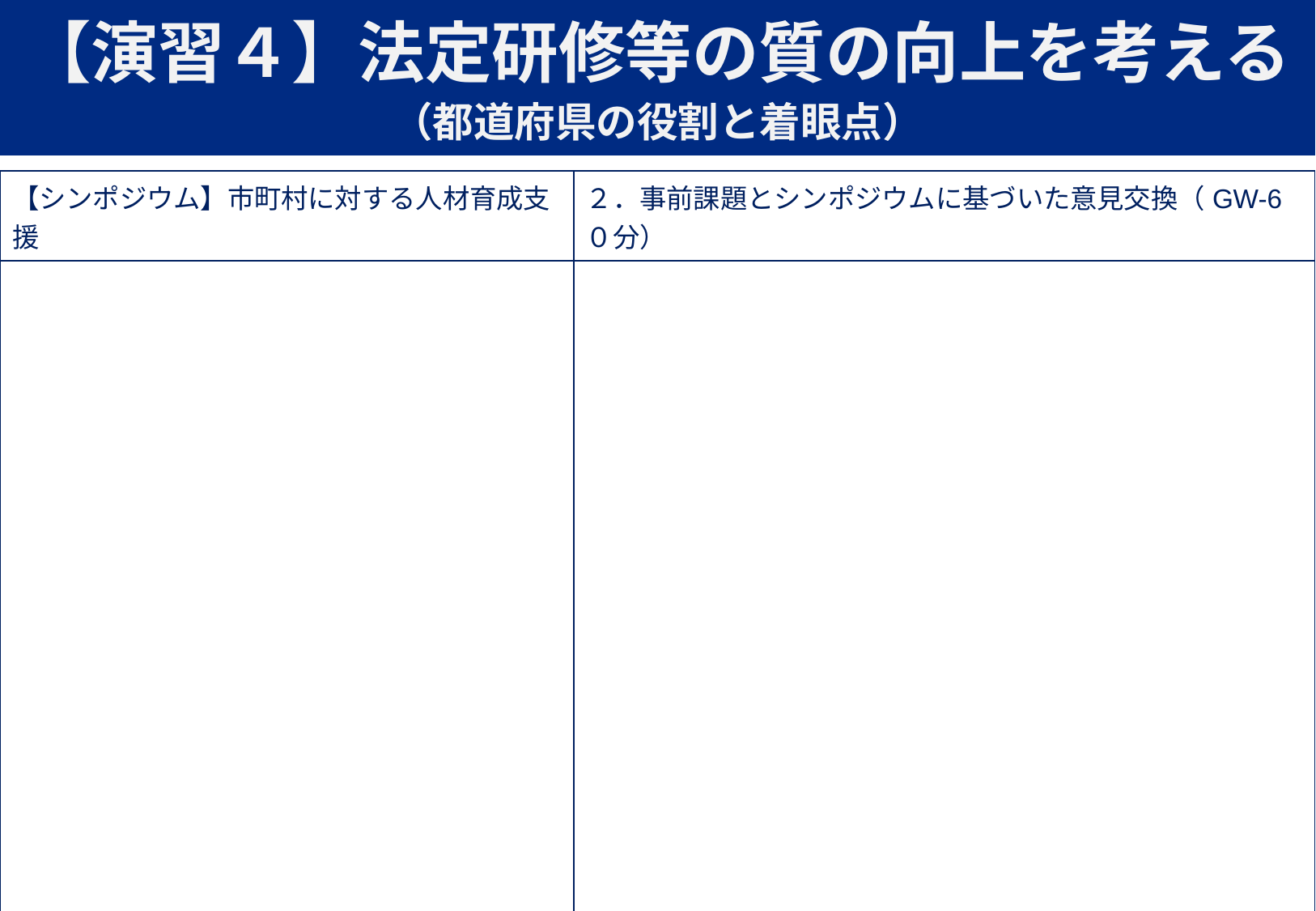

# 【演習４】法定研修等の質の向上を考える （都道府県の役割と着眼点）
| 【シンポジウム】市町村に対する人材育成支援 | ２．事前課題とシンポジウムに基づいた意見交換（GW-6０分） |
| --- | --- |
|  |  |